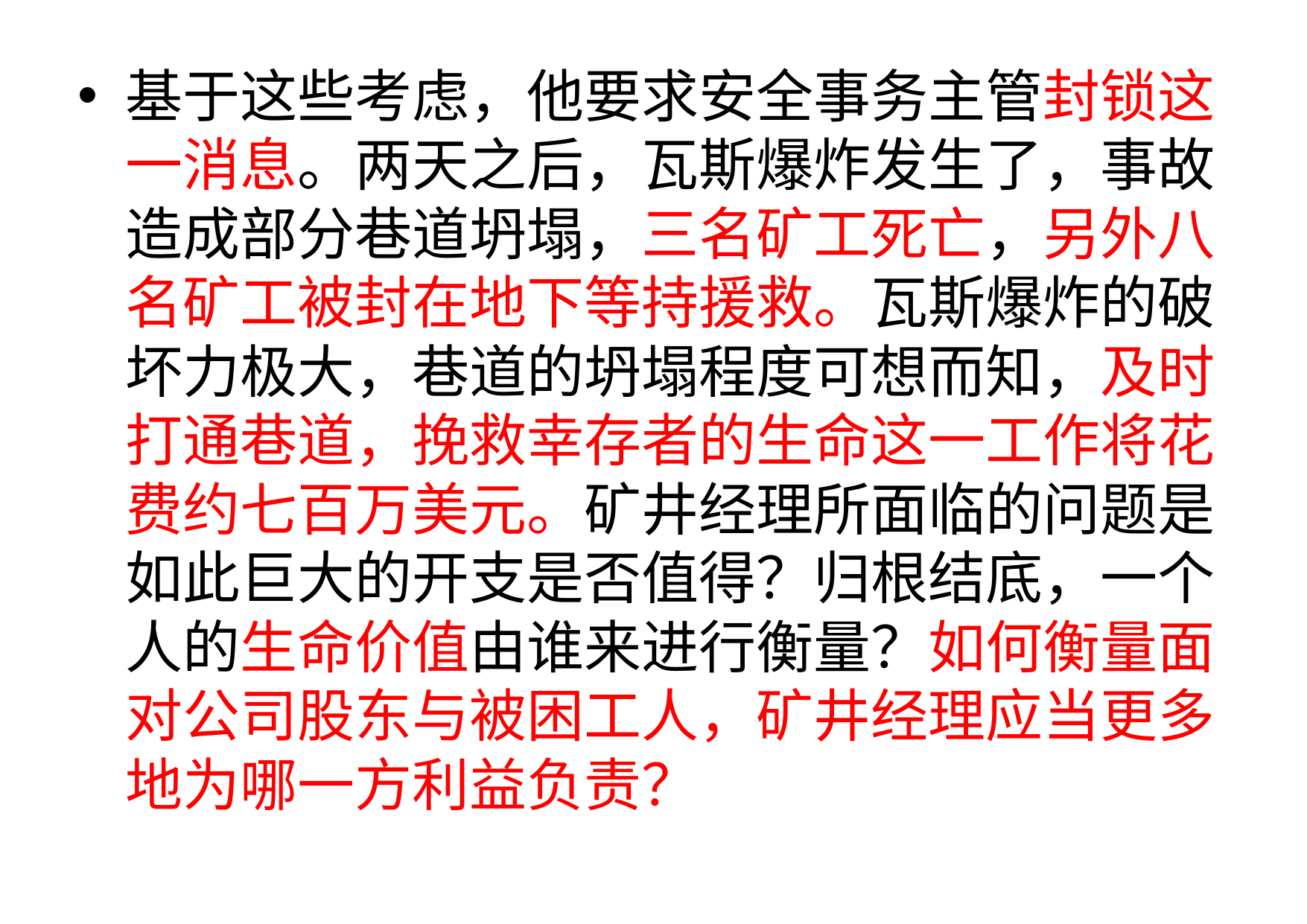

#
基于这些考虑，他要求安全事务主管封锁这一消息。两天之后，瓦斯爆炸发生了，事故造成部分巷道坍塌，三名矿工死亡，另外八名矿工被封在地下等持援救。瓦斯爆炸的破坏力极大，巷道的坍塌程度可想而知，及时打通巷道，挽救幸存者的生命这一工作将花费约七百万美元。矿井经理所面临的问题是如此巨大的开支是否值得？归根结底，一个人的生命价值由谁来进行衡量？如何衡量面对公司股东与被困工人，矿井经理应当更多地为哪一方利益负责？